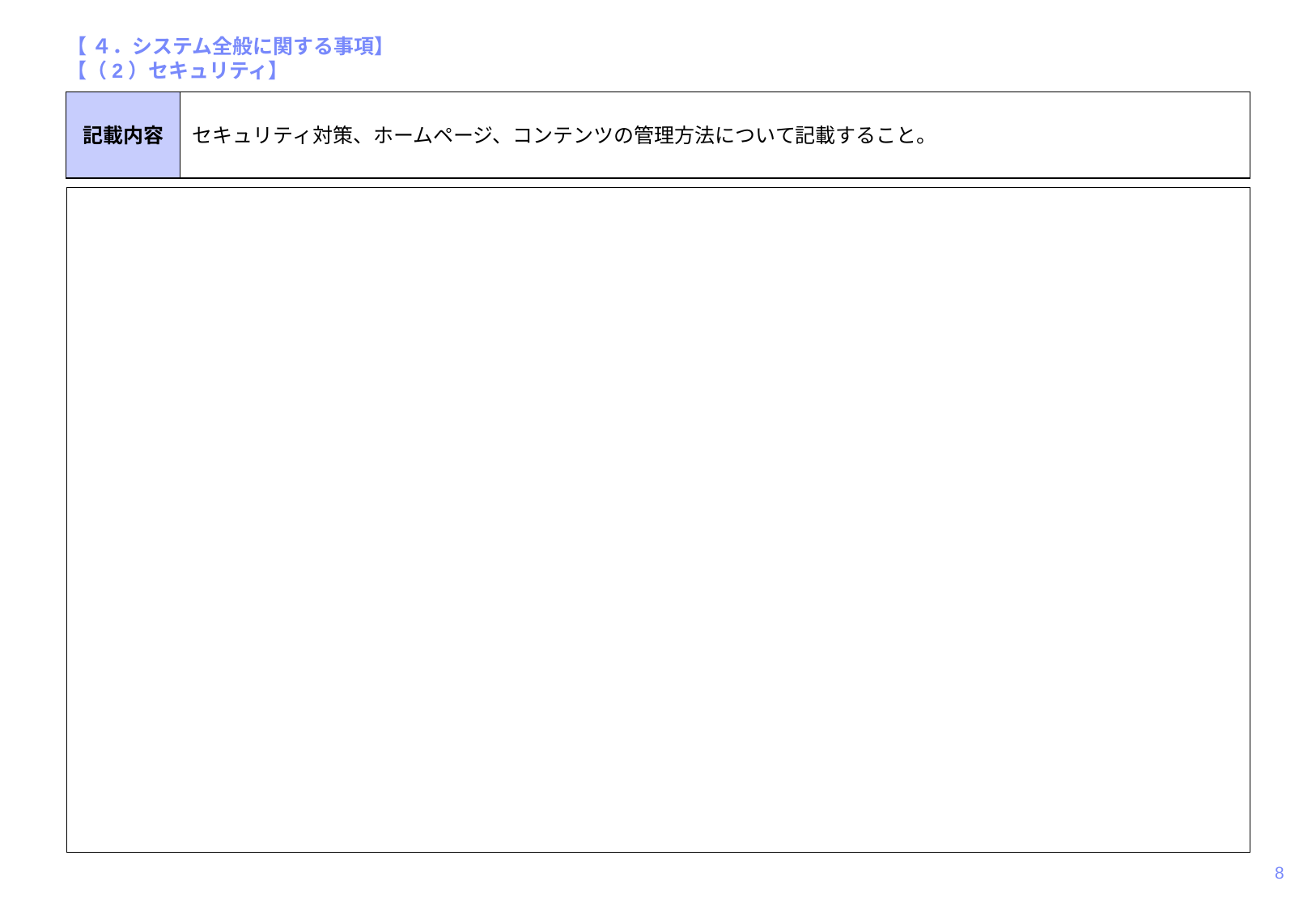

8
【 ４．システム全般に関する事項】
【（2）セキュリティ】
記載内容
セキュリティ対策、ホームページ、コンテンツの管理方法について記載すること。